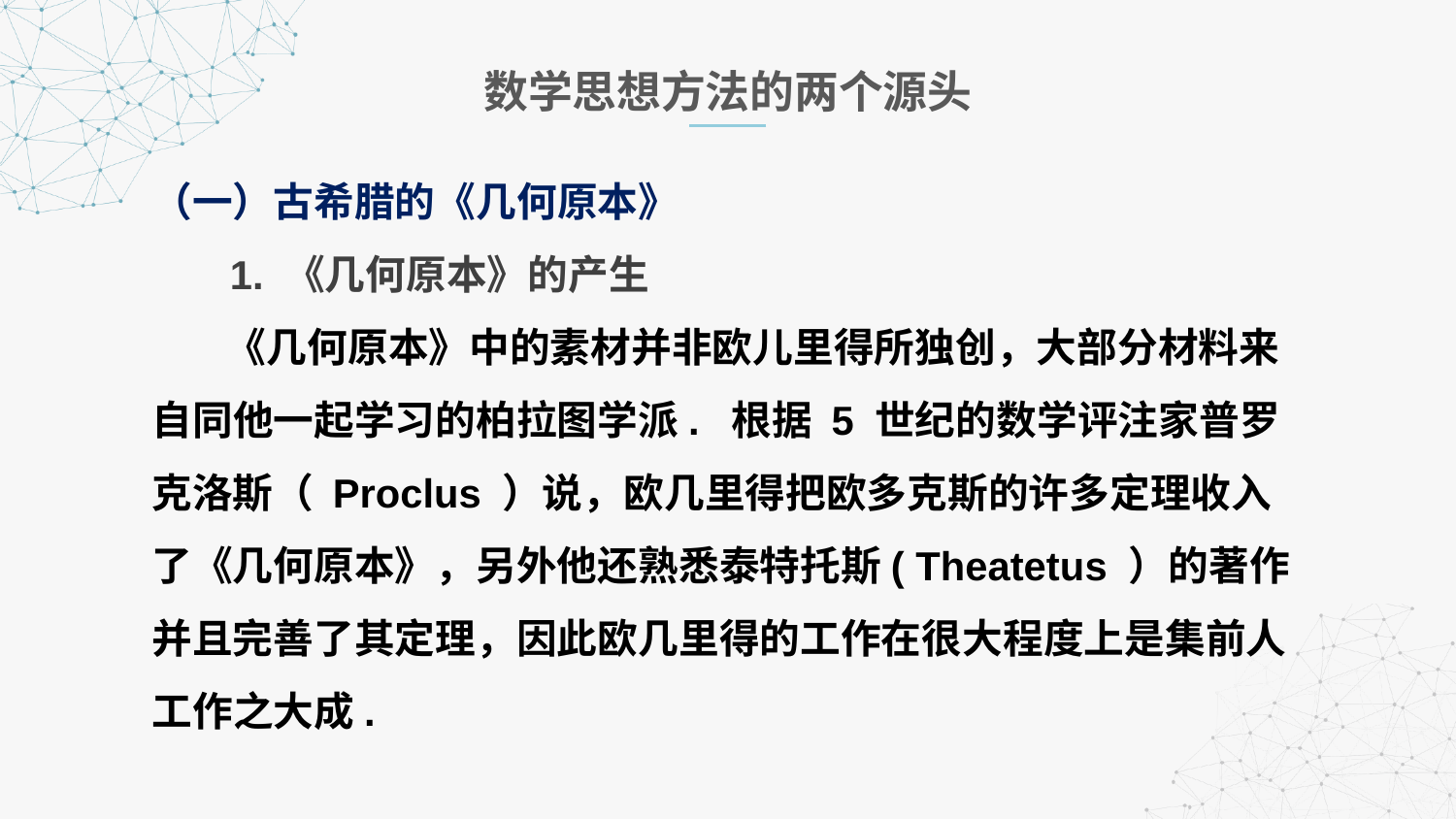

数学思想方法的两个源头
（一）古希腊的《几何原本》
       1. 《几何原本》的产生
       《几何原本》中的素材并非欧儿里得所独创，大部分材料来自同他一起学习的柏拉图学派.  根据 5 世纪的数学评注家普罗克洛斯（ Proclus ）说，欧几里得把欧多克斯的许多定理收入了《几何原本》，另外他还熟悉泰特托斯( Theatetus ）的著作并且完善了其定理，因此欧几里得的工作在很大程度上是集前人工作之大成.